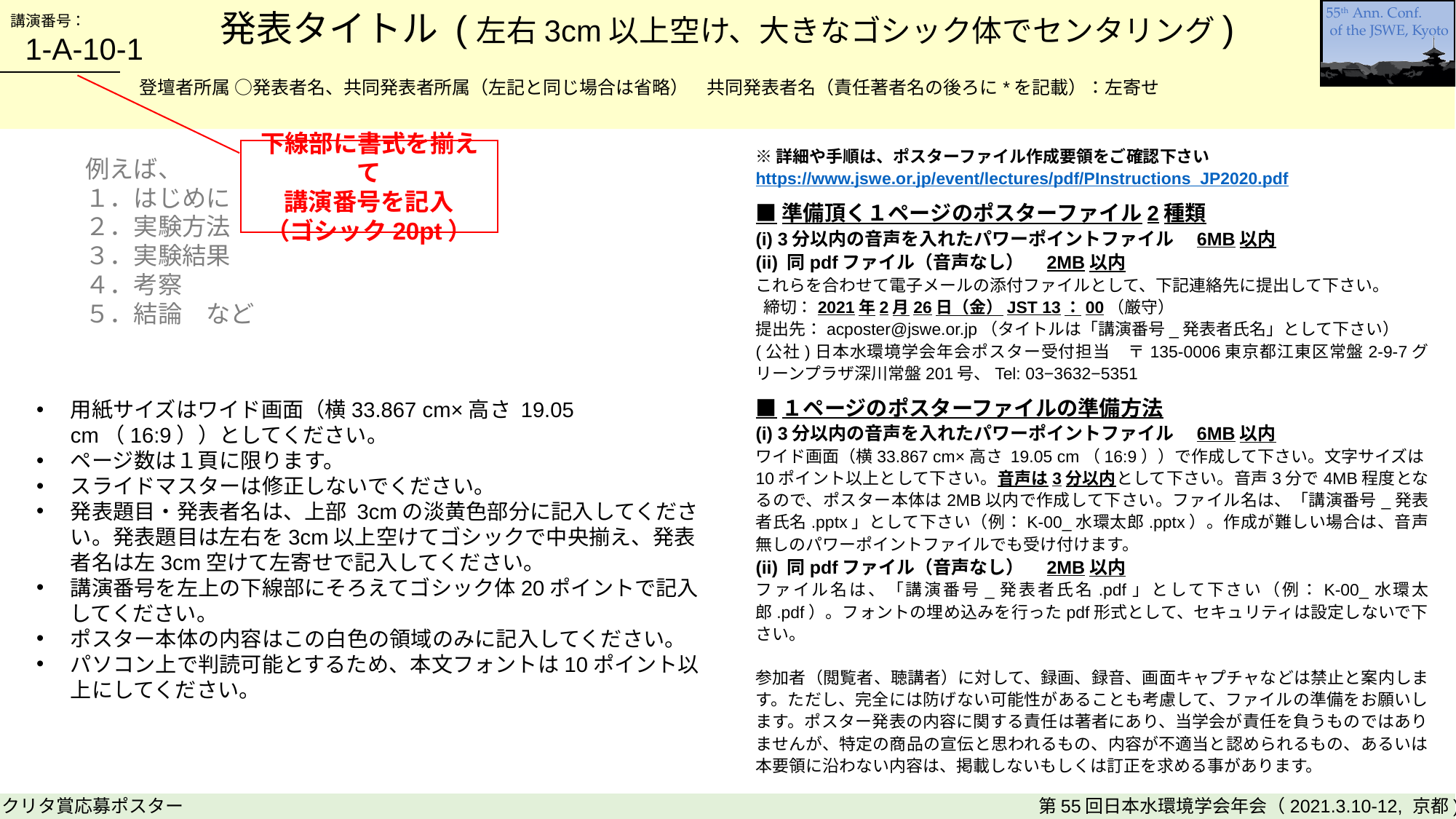

発表タイトル (左右3cm以上空け、大きなゴシック体でセンタリング)
1-A-10-1
登壇者所属 ○発表者名、共同発表者所属（左記と同じ場合は省略）　共同発表者名（責任著者名の後ろに*を記載）：左寄せ
※詳細や手順は、ポスターファイル作成要領をご確認下さい
https://www.jswe.or.jp/event/lectures/pdf/PInstructions_JP2020.pdf
■準備頂く１ページのポスターファイル2種類
(i) 3分以内の音声を入れたパワーポイントファイル　6MB以内
(ii) 同pdfファイル（音声なし）　2MB以内
これらを合わせて電子メールの添付ファイルとして、下記連絡先に提出して下さい。
 締切：2021年2月26日（金）JST 13：00（厳守）
提出先：acposter@jswe.or.jp（タイトルは「講演番号_発表者氏名」として下さい）
(公社)日本水環境学会年会ポスター受付担当　〒135-0006東京都江東区常盤2-9-7グリーンプラザ深川常盤201号、Tel: 03−3632−5351
■１ページのポスターファイルの準備方法
(i) 3分以内の音声を入れたパワーポイントファイル　6MB以内
ワイド画面（横33.867 cm×高さ 19.05 cm（16:9））で作成して下さい。文字サイズは10ポイント以上として下さい。音声は3分以内として下さい。音声3分で4MB程度となるので、ポスター本体は2MB以内で作成して下さい。ファイル名は、「講演番号_発表者氏名.pptx」として下さい（例：K-00_水環太郎.pptx）。作成が難しい場合は、音声無しのパワーポイントファイルでも受け付けます。
(ii) 同pdfファイル（音声なし）　2MB以内
ファイル名は、「講演番号_発表者氏名.pdf」として下さい（例：K-00_水環太郎.pdf）。フォントの埋め込みを行ったpdf形式として、セキュリティは設定しないで下さい。

参加者（閲覧者、聴講者）に対して、録画、録⾳、画⾯キャプチャなどは禁止と案内します。ただし、完全には防げない可能性があることも考慮して、ファイルの準備をお願いします。ポスター発表の内容に関する責任は著者にあり、当学会が責任を負うものではありませんが、特定の商品の宣伝と思われるもの、内容が不適当と認められるもの、あるいは本要領に沿わない内容は、掲載しないもしくは訂正を求める事があります。
下線部に書式を揃えて
講演番号を記入
（ゴシック20pt）
例えば、
１．はじめに
２．実験方法
３．実験結果
４．考察
５．結論　など
用紙サイズはワイド画面（横33.867 cm×高さ 19.05 cm（16:9））としてください。
ページ数は１頁に限ります。
スライドマスターは修正しないでください。
発表題目・発表者名は、上部 3cmの淡黄色部分に記入してください。発表題目は左右を3cm以上空けてゴシックで中央揃え、発表者名は左3cm空けて左寄せで記入してください。
講演番号を左上の下線部にそろえてゴシック体20ポイントで記入してください。
ポスター本体の内容はこの白色の領域のみに記入してください。
パソコン上で判読可能とするため、本文フォントは10ポイント以上にしてください。